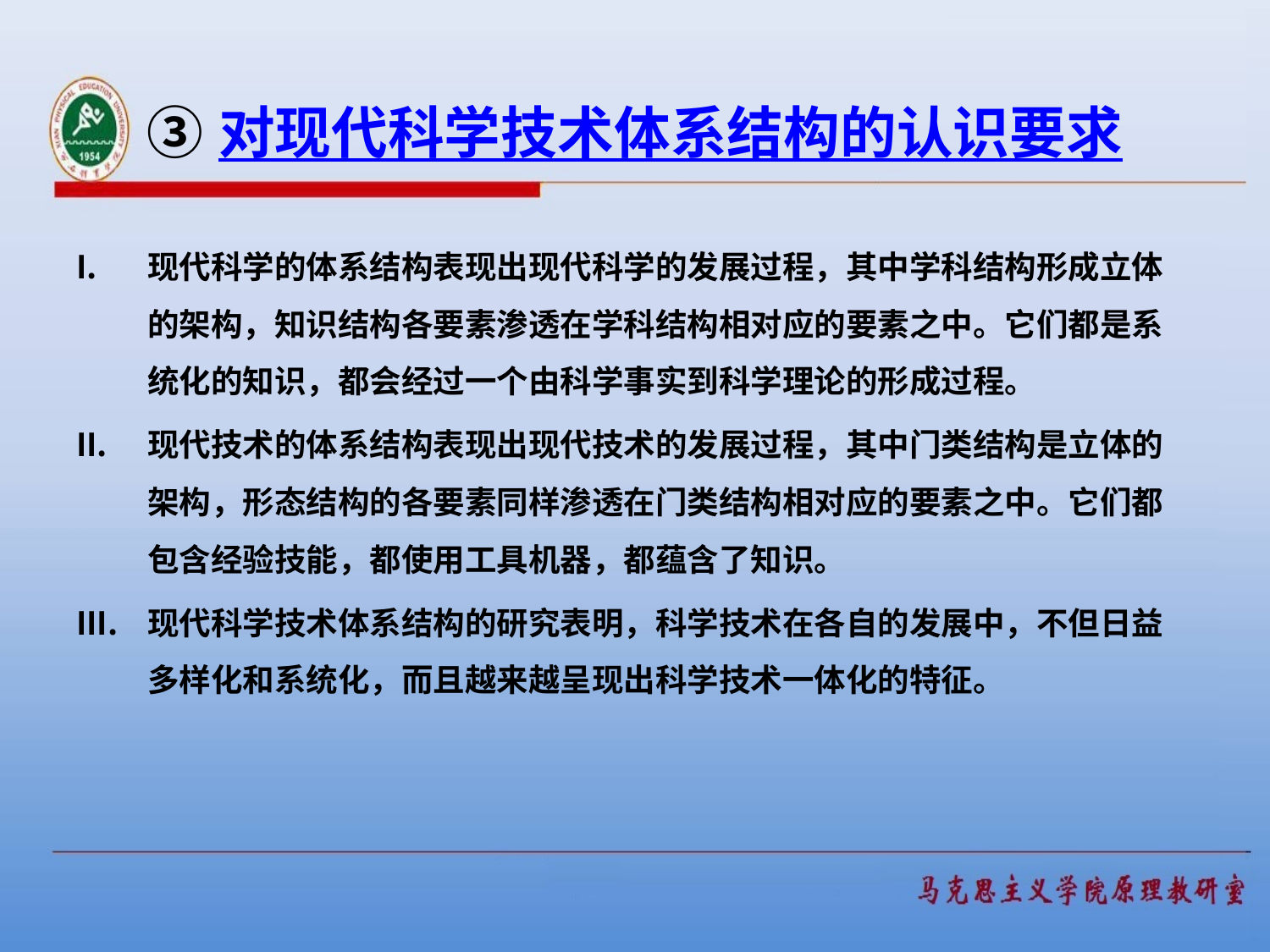

# 对现代科学技术体系结构的认识要求
现代科学的体系结构表现出现代科学的发展过程，其中学科结构形成立体的架构，知识结构各要素渗透在学科结构相对应的要素之中。它们都是系统化的知识，都会经过一个由科学事实到科学理论的形成过程。
现代技术的体系结构表现出现代技术的发展过程，其中门类结构是立体的架构，形态结构的各要素同样渗透在门类结构相对应的要素之中。它们都包含经验技能，都使用工具机器，都蕴含了知识。
现代科学技术体系结构的研究表明，科学技术在各自的发展中，不但日益多样化和系统化，而且越来越呈现出科学技术一体化的特征。